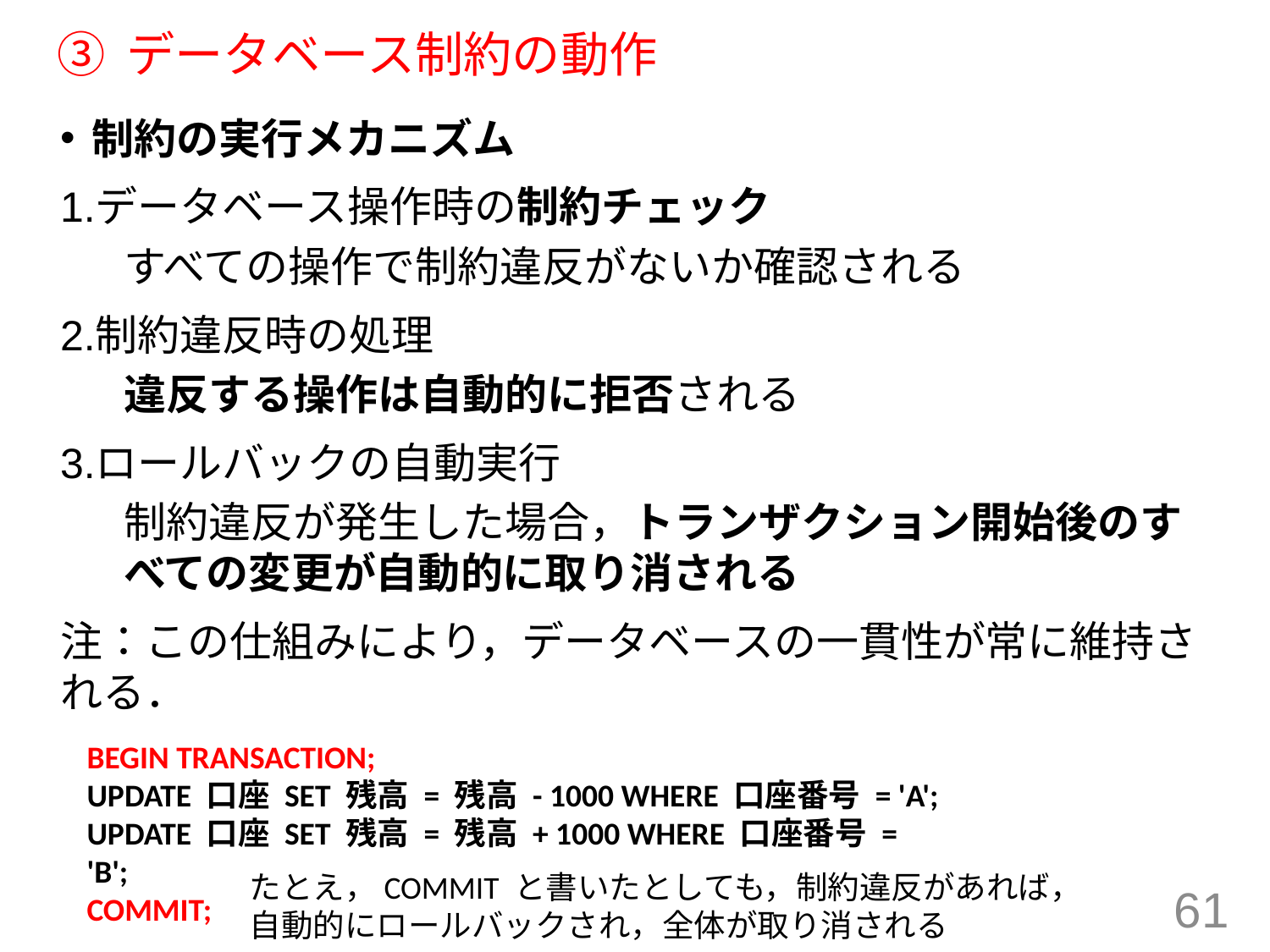

# ③ データベース制約の動作
制約の実行メカニズム
データベース操作時の制約チェック
すべての操作で制約違反がないか確認される
制約違反時の処理
違反する操作は自動的に拒否される
ロールバックの自動実行
制約違反が発生した場合，トランザクション開始後のすべての変更が自動的に取り消される
注：この仕組みにより，データベースの一貫性が常に維持される．

BEGIN TRANSACTION;
UPDATE 口座 SET 残高 = 残高 - 1000 WHERE 口座番号 = 'A';
UPDATE 口座 SET 残高 = 残高 + 1000 WHERE 口座番号 = 'B';
COMMIT;
たとえ，COMMIT と書いたとしても，制約違反があれば，自動的にロールバックされ，全体が取り消される
61